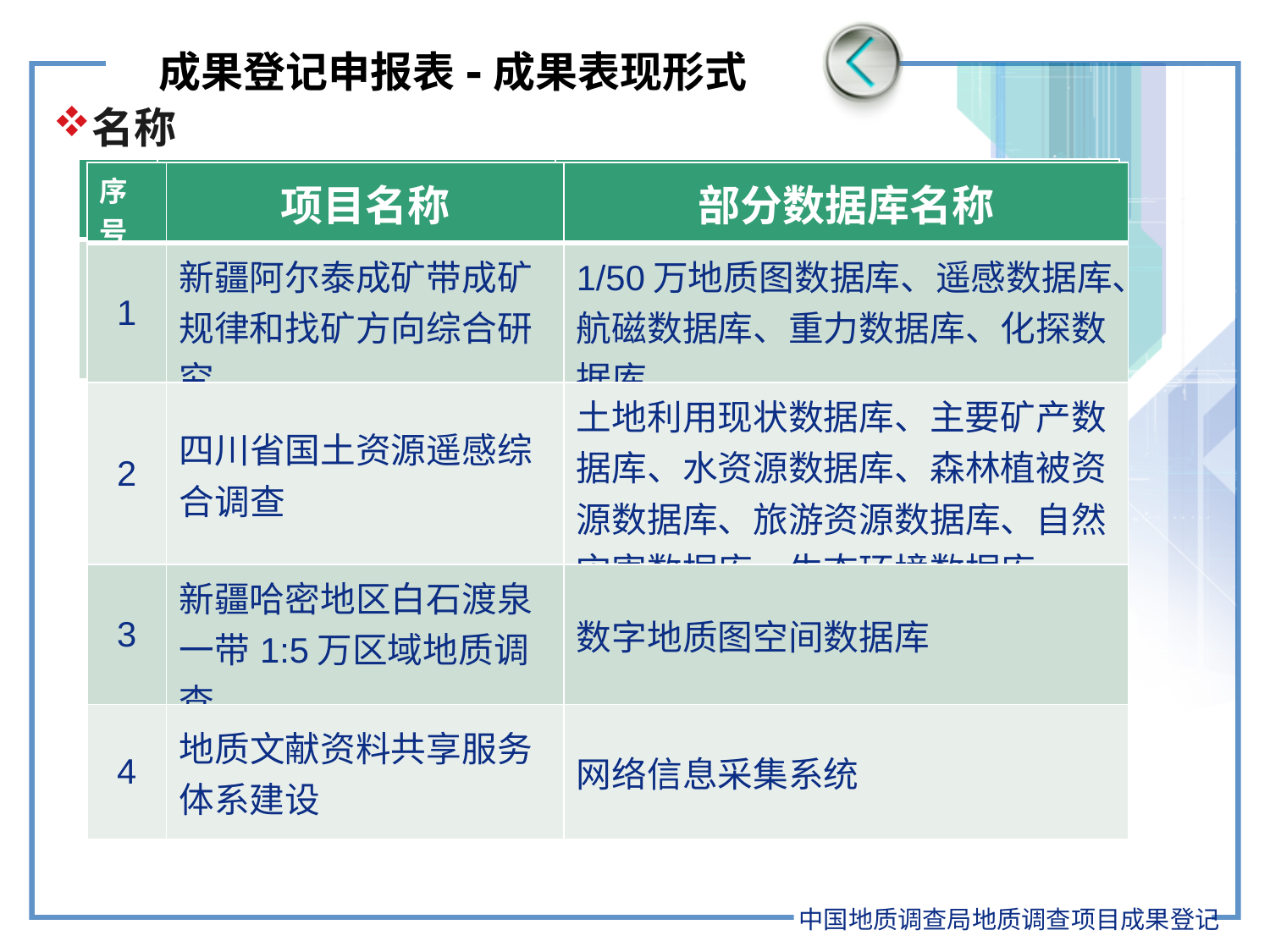

# 成果登记申报表-成果表现形式
名称
| 序号 | 项目名称 | 部分图名 |
| --- | --- | --- |
| 1 | 新疆阿尔泰成矿带成矿规律和找矿方向综合研究 | 工作程度图、地质调查工作部署图、工作部署建议图、成矿规律和矿产预测图、矿产地质图 |
| 序号 | 项目名称 | 部分数据库名称 |
| --- | --- | --- |
| 1 | 新疆阿尔泰成矿带成矿规律和找矿方向综合研究 | 1/50万地质图数据库、遥感数据库、航磁数据库、重力数据库、化探数据库 |
| 2 | 四川省国土资源遥感综合调查 | 土地利用现状数据库、主要矿产数据库、水资源数据库、森林植被资源数据库、旅游资源数据库、自然灾害数据库、生态环境数据库 |
| 3 | 新疆哈密地区白石渡泉一带1:5万区域地质调查 | 数字地质图空间数据库 |
| 4 | 地质文献资料共享服务体系建设 | 网络信息采集系统 |
中国地质调查局地质调查项目成果登记